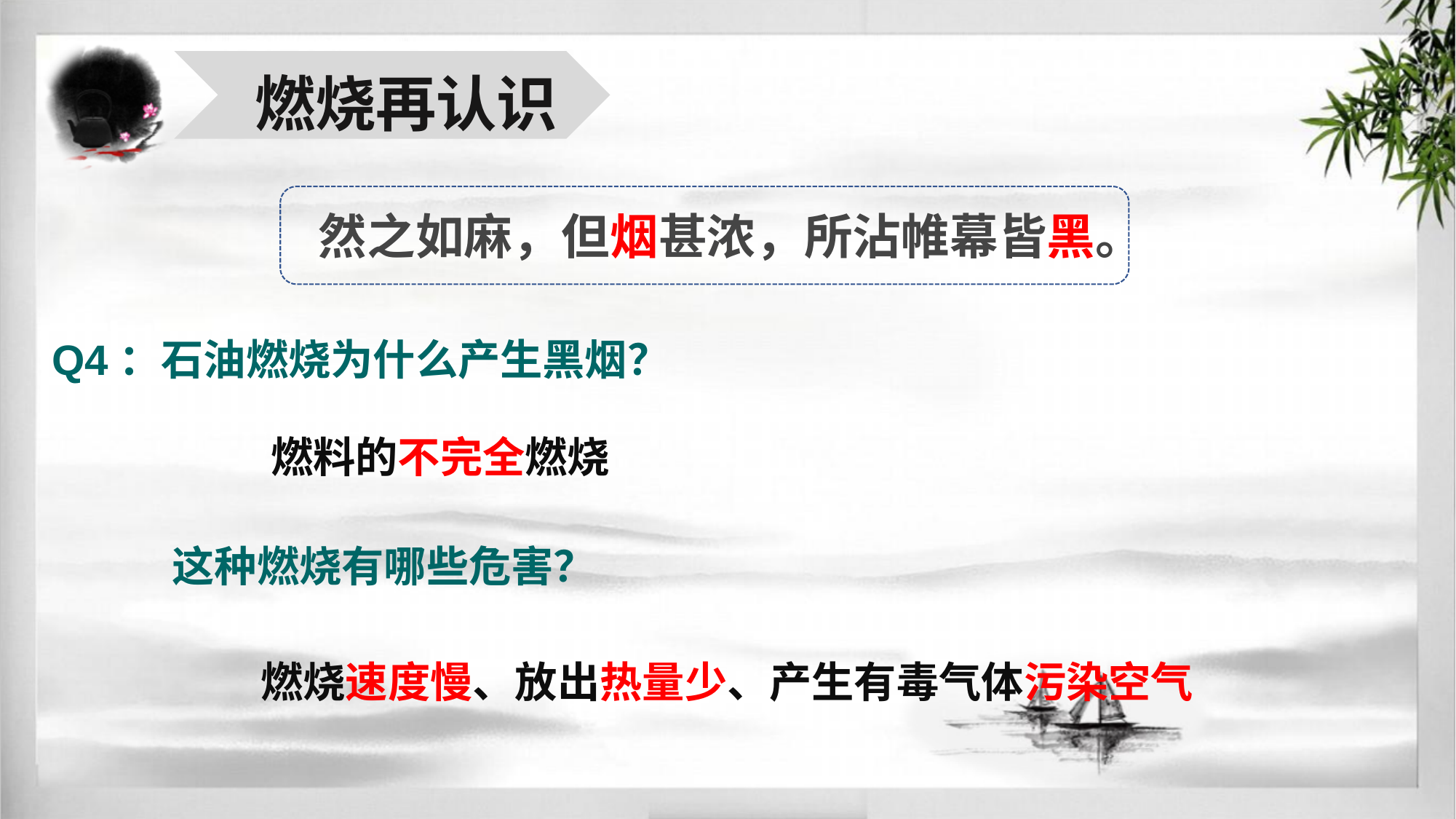

燃烧再认识

然之如麻，但烟甚浓，所沾帷幕皆黑。
Q4：石油燃烧为什么产生黑烟？
燃料的不完全燃烧
这种燃烧有哪些危害？

燃烧速度慢、放出热量少、产生有毒气体污染空气